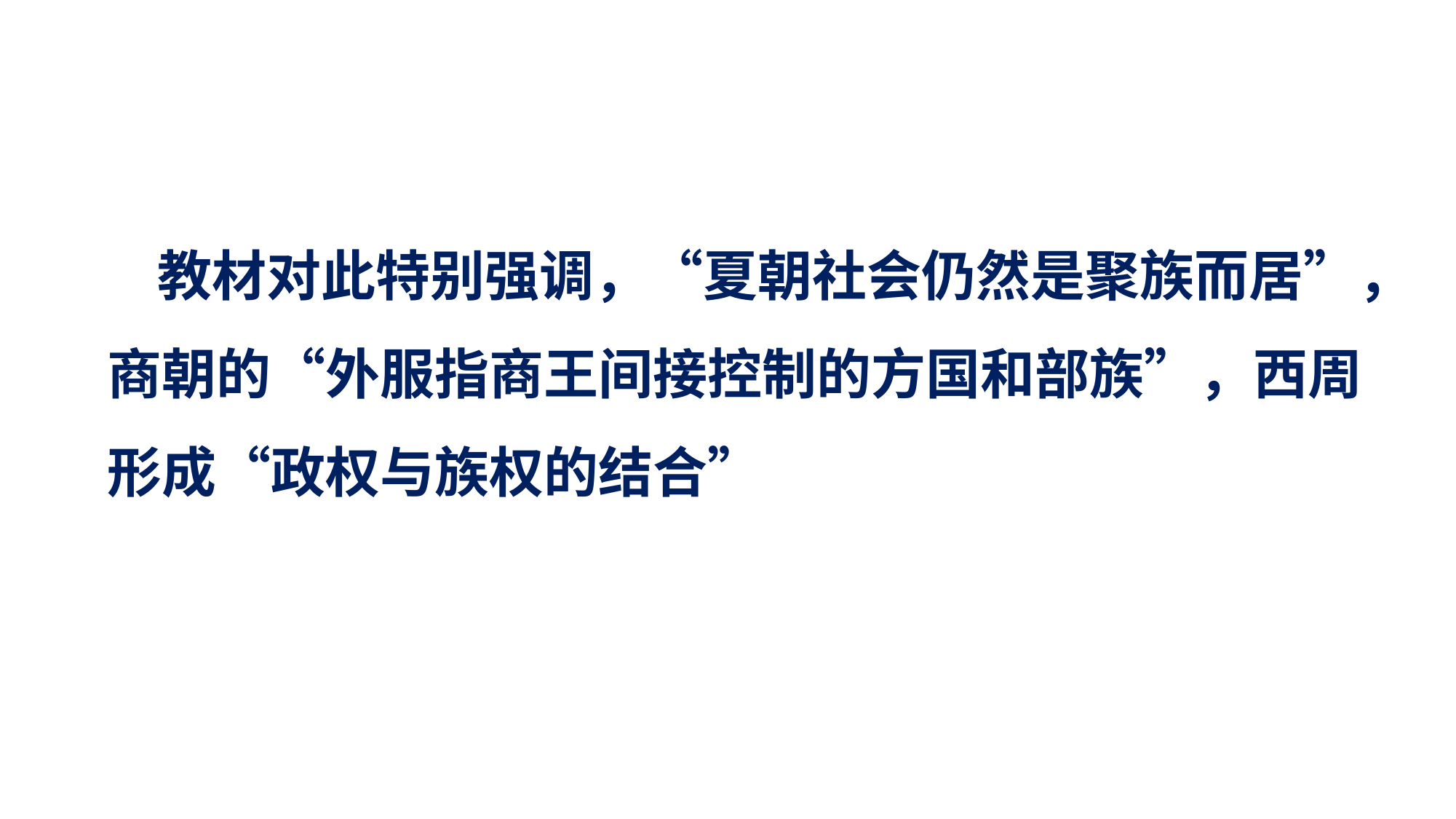

教材对此特别强调，“夏朝社会仍然是聚族而居”，商朝的“外服指商王间接控制的方国和部族”，西周形成“政权与族权的结合”
4